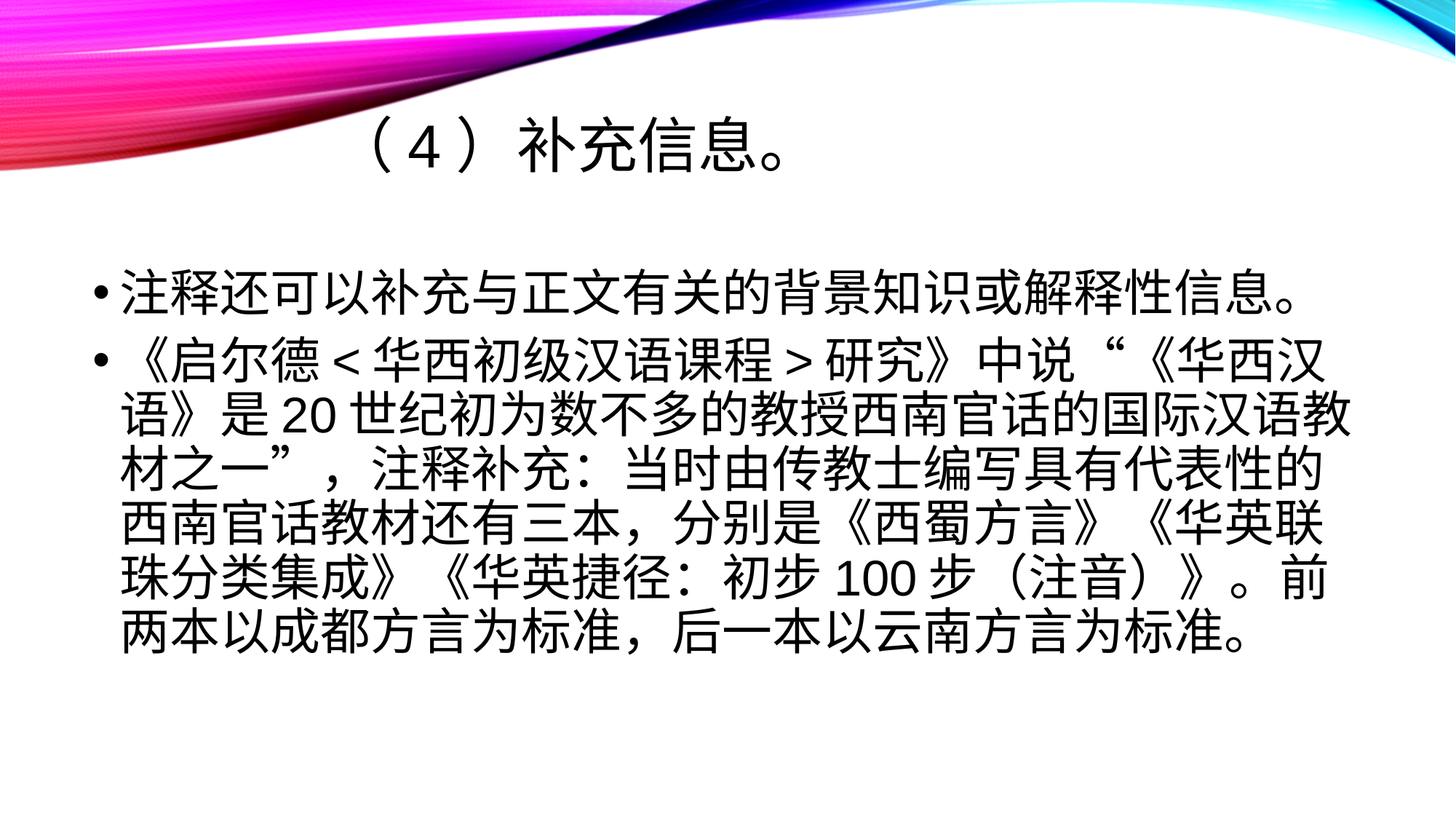

# （4）补充信息。
注释还可以补充与正文有关的背景知识或解释性信息。
《启尔德<华西初级汉语课程>研究》中说“《华西汉语》是20世纪初为数不多的教授西南官话的国际汉语教材之一”，注释补充：当时由传教士编写具有代表性的西南官话教材还有三本，分别是《西蜀方言》《华英联珠分类集成》《华英捷径：初步100步（注音）》。前两本以成都方言为标准，后一本以云南方言为标准。